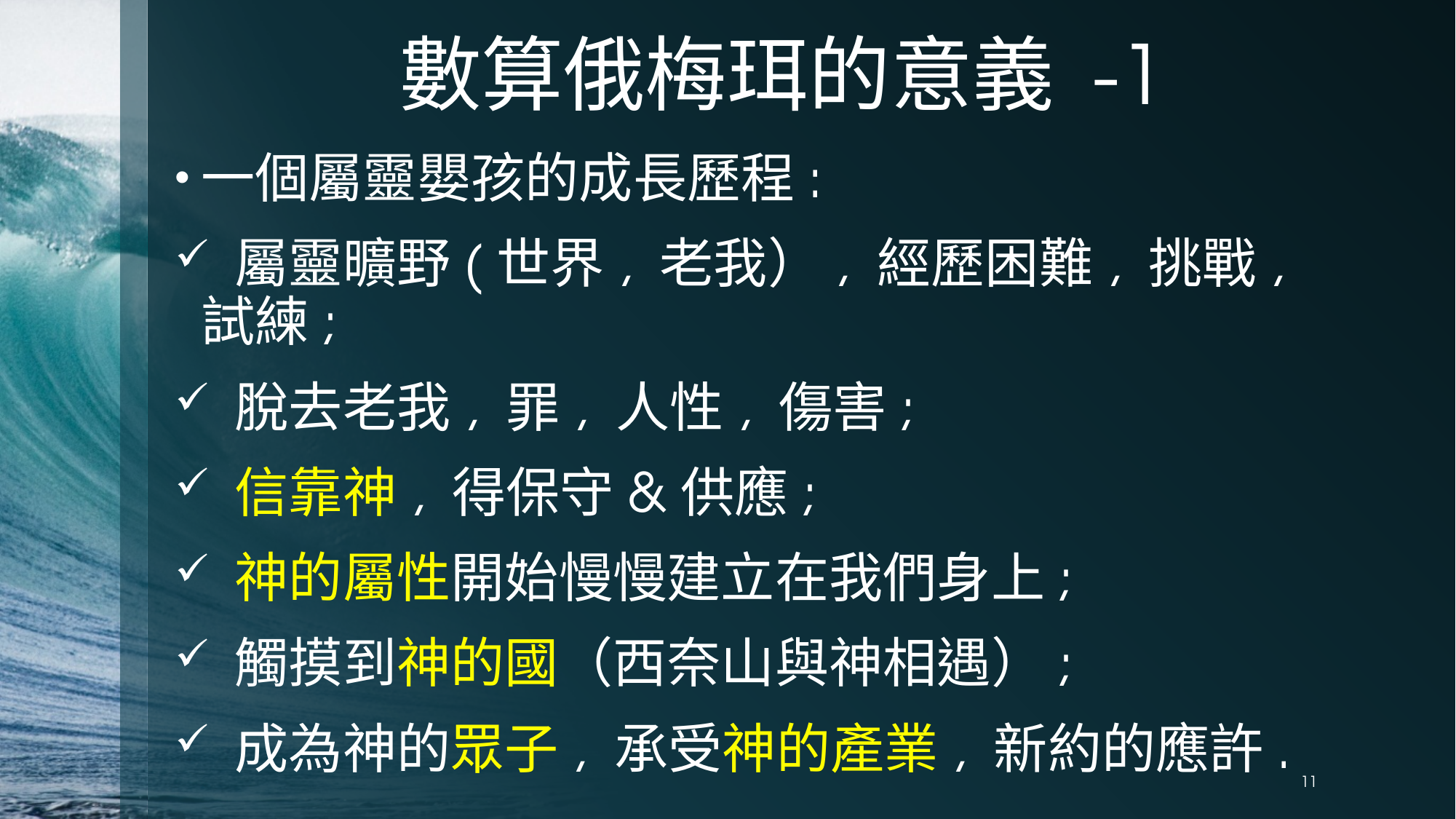

# 數算俄梅珥的意義 -1
一個屬靈嬰孩的成長歷程:
 屬靈曠野(世界, 老我）, 經歷困難, 挑戰, 試練;
 脫去老我, 罪, 人性, 傷害;
 信靠神, 得保守&供應;
 神的屬性開始慢慢建立在我們身上;
 觸摸到神的國（西奈山與神相遇）;
 成為神的眾子, 承受神的產業, 新約的應許.
11